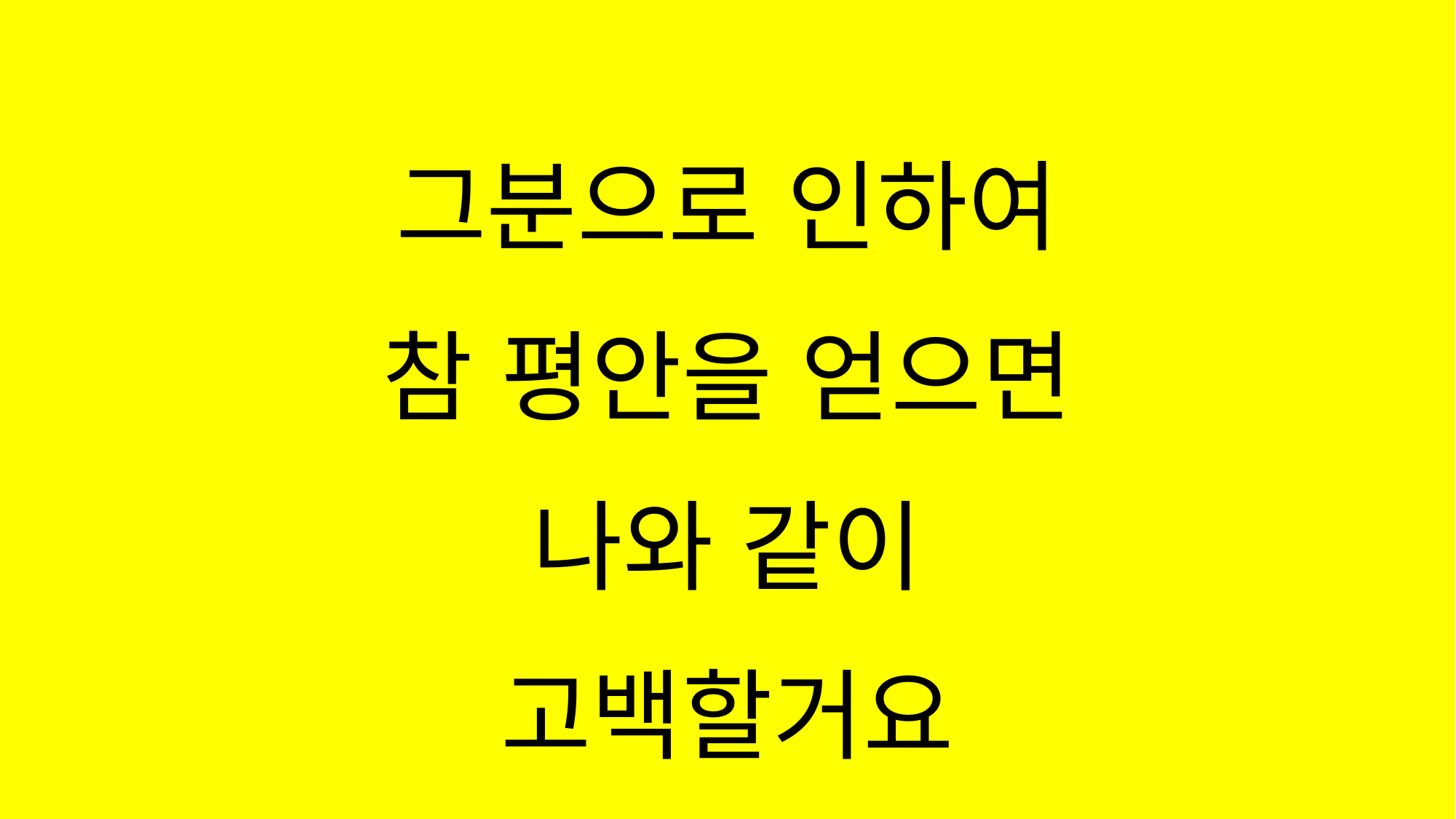

#
그분으로 인하여

참 평안을 얻으면

나와 같이

고백할거요